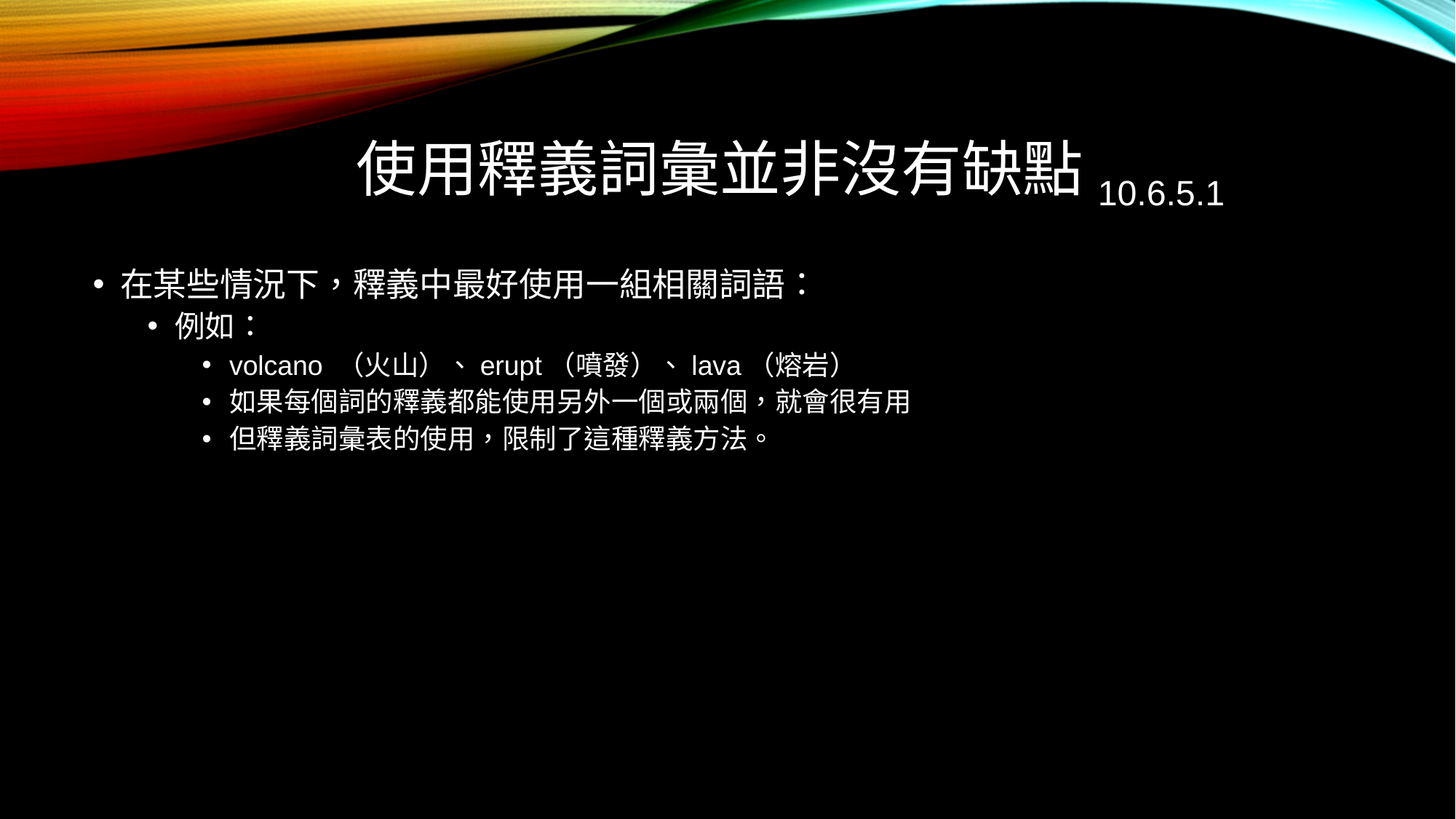

# 使用釋義詞彙並非沒有缺點10.6.5.1
在某些情況下，釋義中最好使用一組相關詞語：
例如：
volcano （火山）、erupt（噴發）、lava（熔岩）
如果每個詞的釋義都能使用另外一個或兩個，就會很有用
但釋義詞彙表的使用，限制了這種釋義方法。